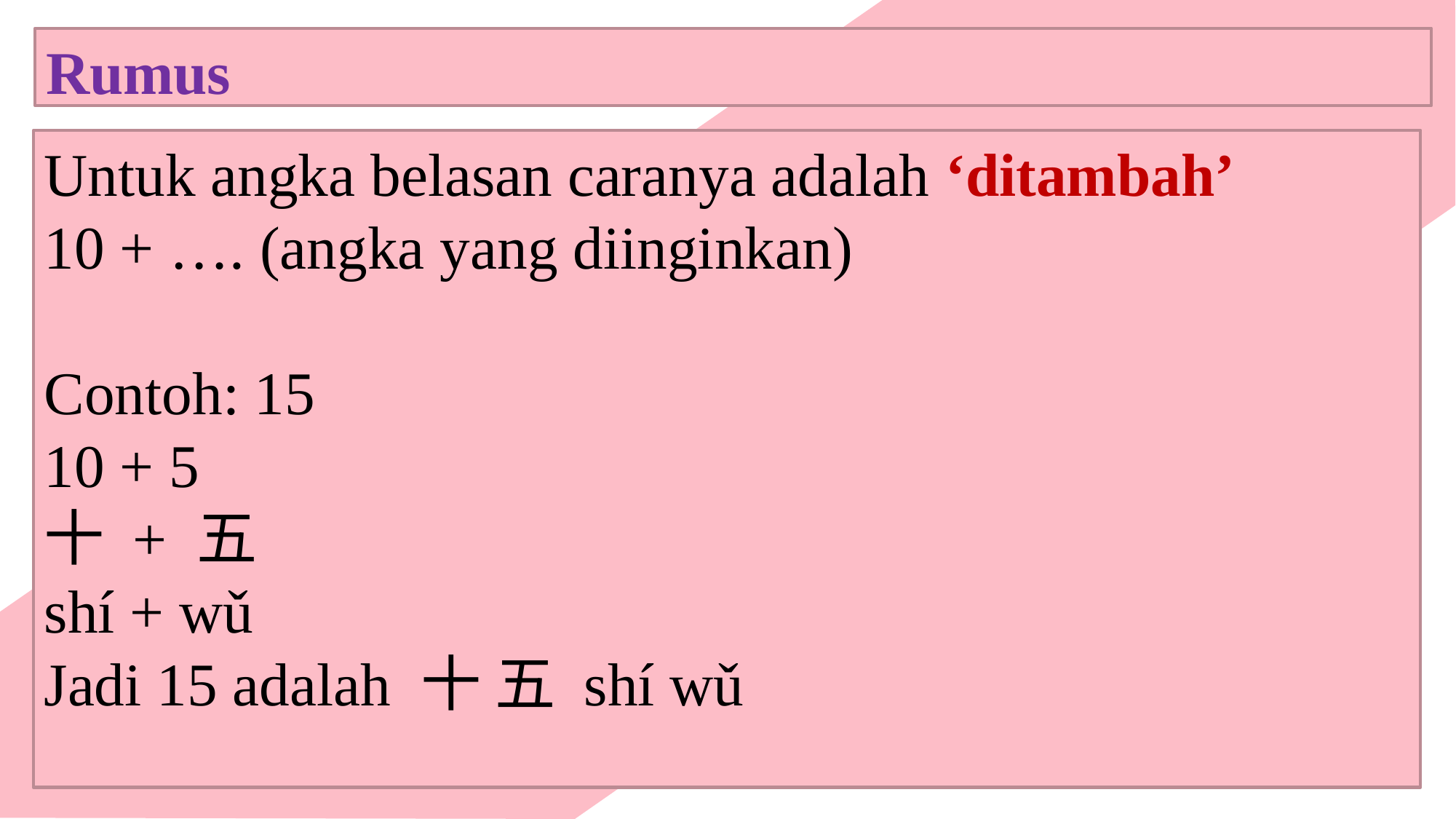

Rumus
Untuk angka belasan caranya adalah ‘ditambah’
10 + …. (angka yang diinginkan)

Contoh: 15
10 + 5
十 + 五
shí + wǔ
Jadi 15 adalah 十 五 shí wǔ